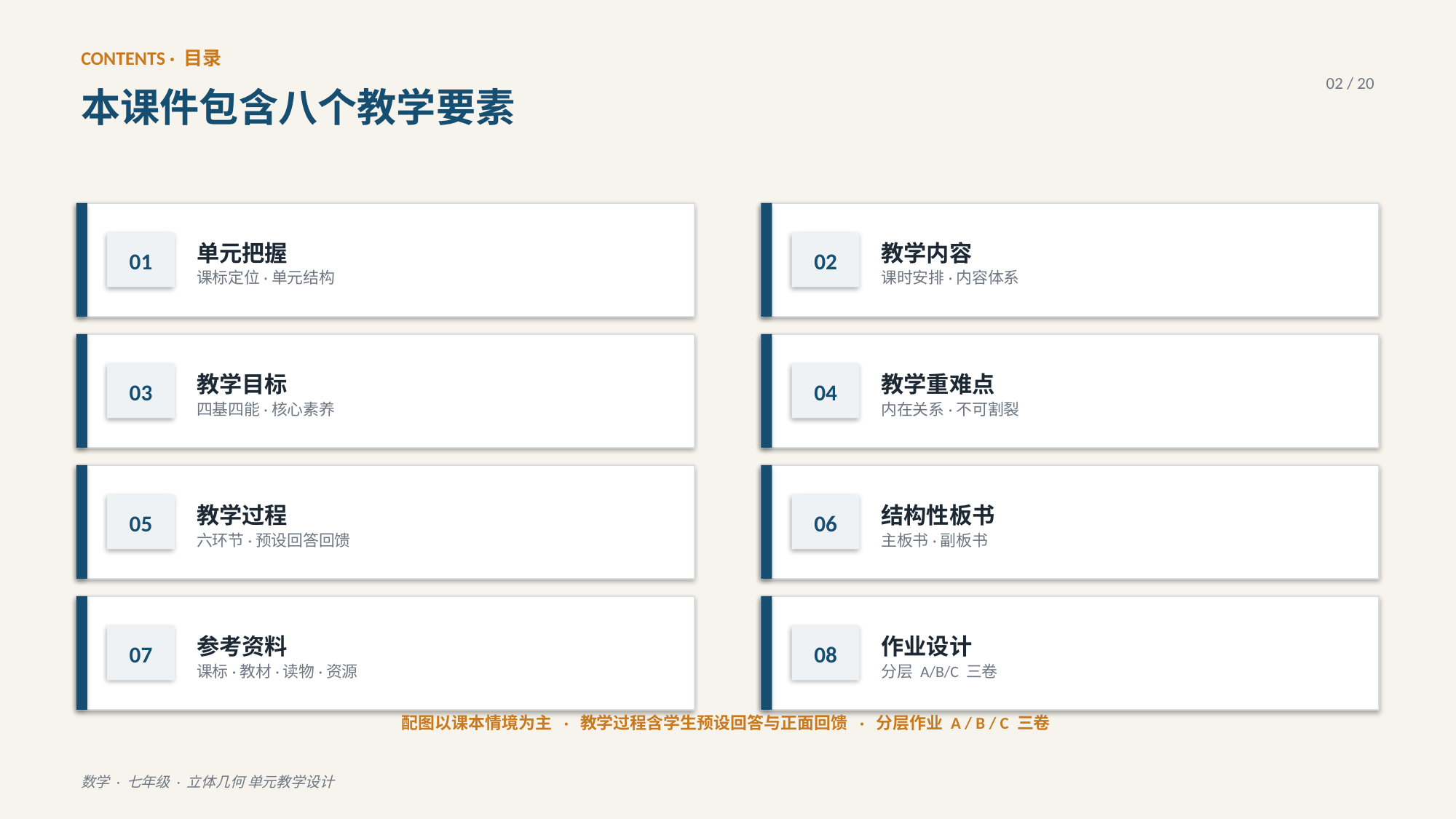

CONTENTS · 目录
02 / 20
本课件包含八个教学要素

单元把握
课标定位·单元结构
教学内容
课时安排·内容体系

01

02

教学目标
四基四能·核心素养
教学重难点
内在关系·不可割裂

03

04

教学过程
六环节·预设回答回馈
结构性板书
主板书·副板书

05

06

参考资料
课标·教材·读物·资源
作业设计
分层 A/B/C 三卷

07

08
配图以课本情境为主  ·  教学过程含学生预设回答与正面回馈  ·  分层作业 A / B / C 三卷
数学 · 七年级 · 立体几何 单元教学设计